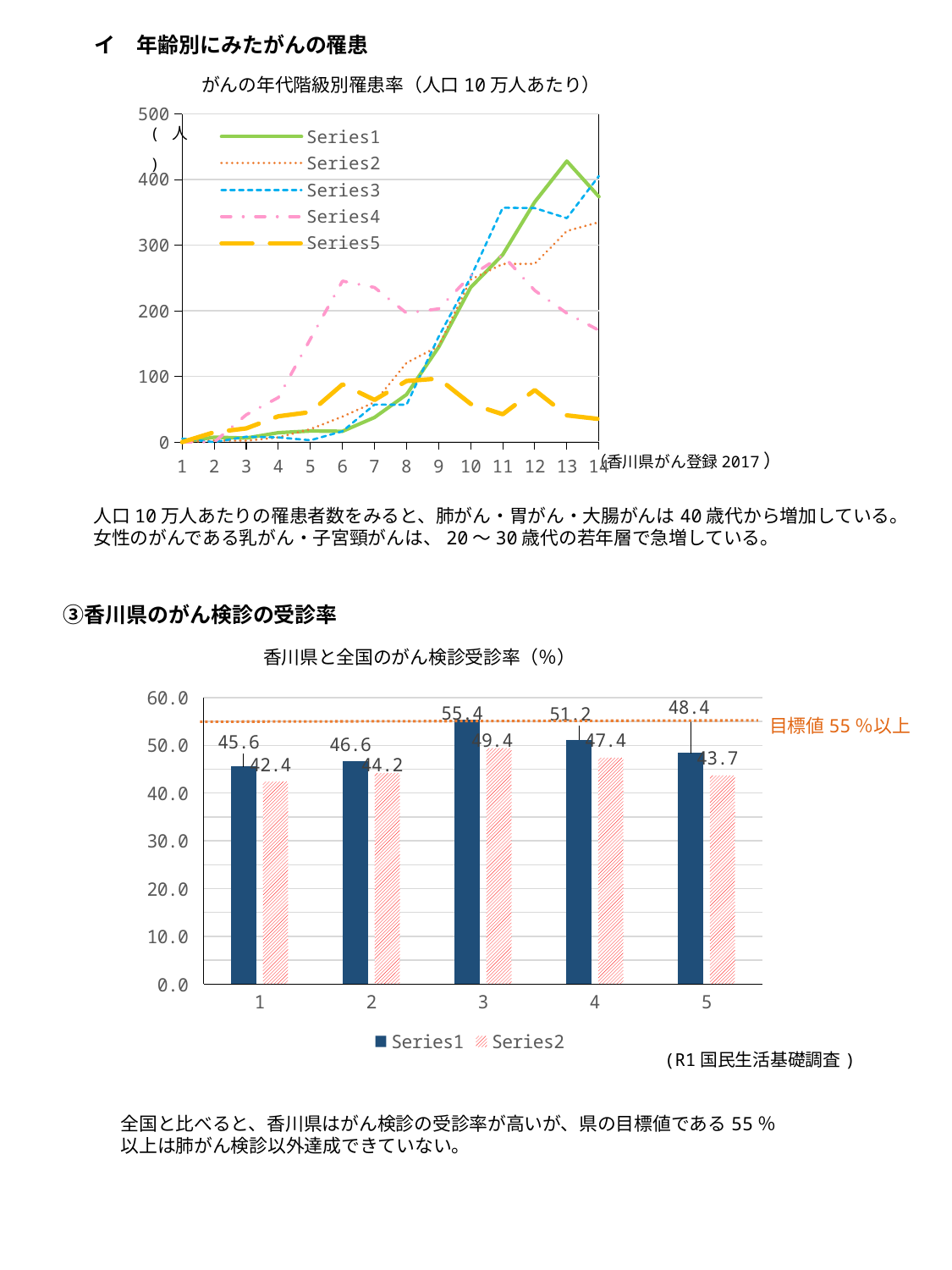

イ　年齢別にみたがんの罹患
がんの年代階級別罹患率（人口10万人あたり）

### Chart

| Category |  |  |  |  |  |
|---|---|---|---|---|---|
(人)
（香川県がん登録2017）
人口10万人あたりの罹患者数をみると、肺がん・胃がん・大腸がんは40歳代から増加している。
女性のがんである乳がん・子宮頸がんは、20～30歳代の若年層で急増している。
　③香川県のがん検診の受診率
香川県と全国のがん検診受診率（％）

### Chart

| Category |  |  |
|---|---|---|
目標値55％以上
(R1国民生活基礎調査)

全国と比べると、香川県はがん検診の受診率が高いが、県の目標値である55％
以上は肺がん検診以外達成できていない。